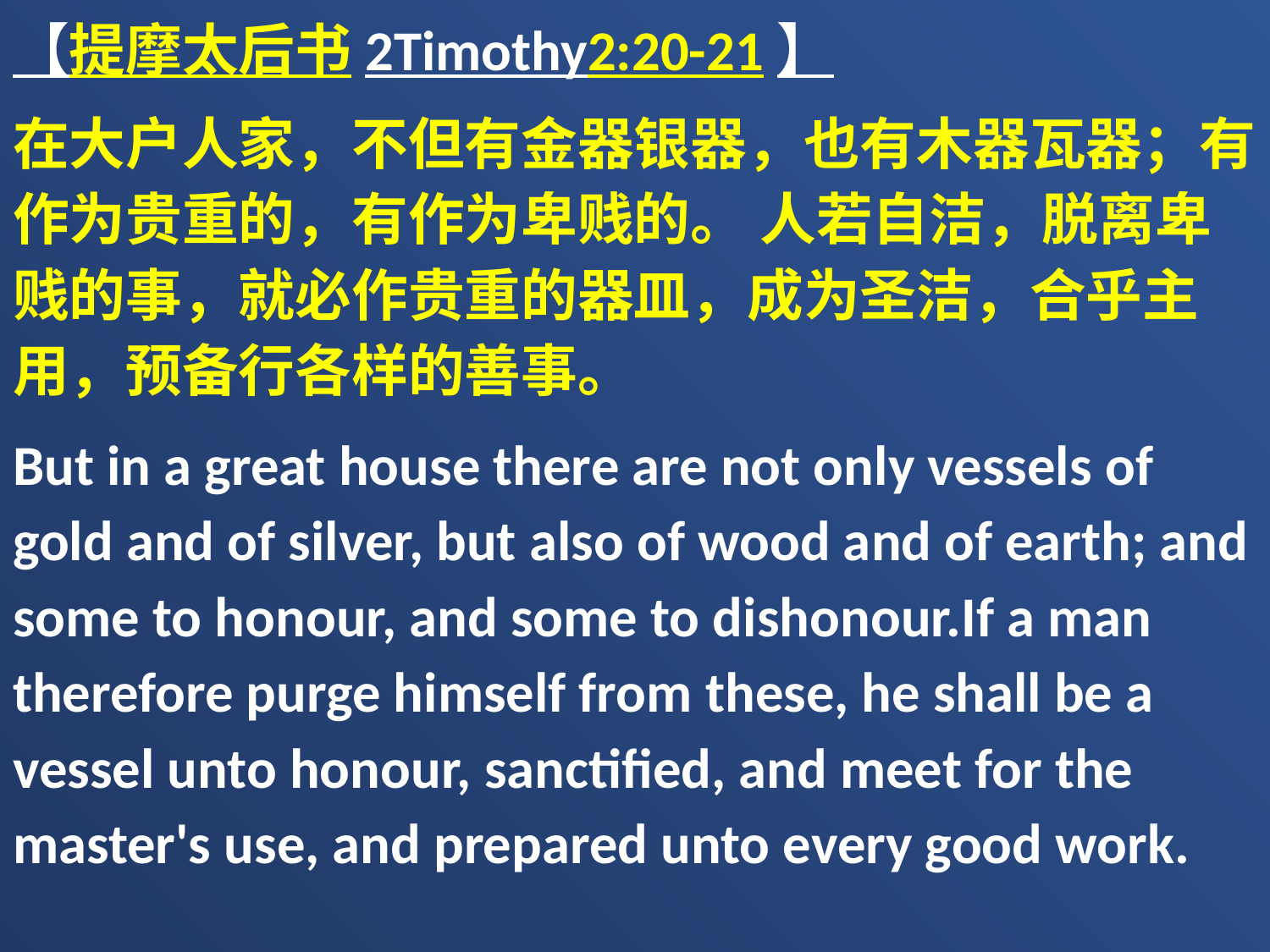

【提摩太后书2Timothy2:20-21】
在大户人家，不但有金器银器，也有木器瓦器；有作为贵重的，有作为卑贱的。 人若自洁，脱离卑贱的事，就必作贵重的器皿，成为圣洁，合乎主用，预备行各样的善事。
But in a great house there are not only vessels of gold and of silver, but also of wood and of earth; and some to honour, and some to dishonour.If a man therefore purge himself from these, he shall be a vessel unto honour, sanctified, and meet for the master's use, and prepared unto every good work.